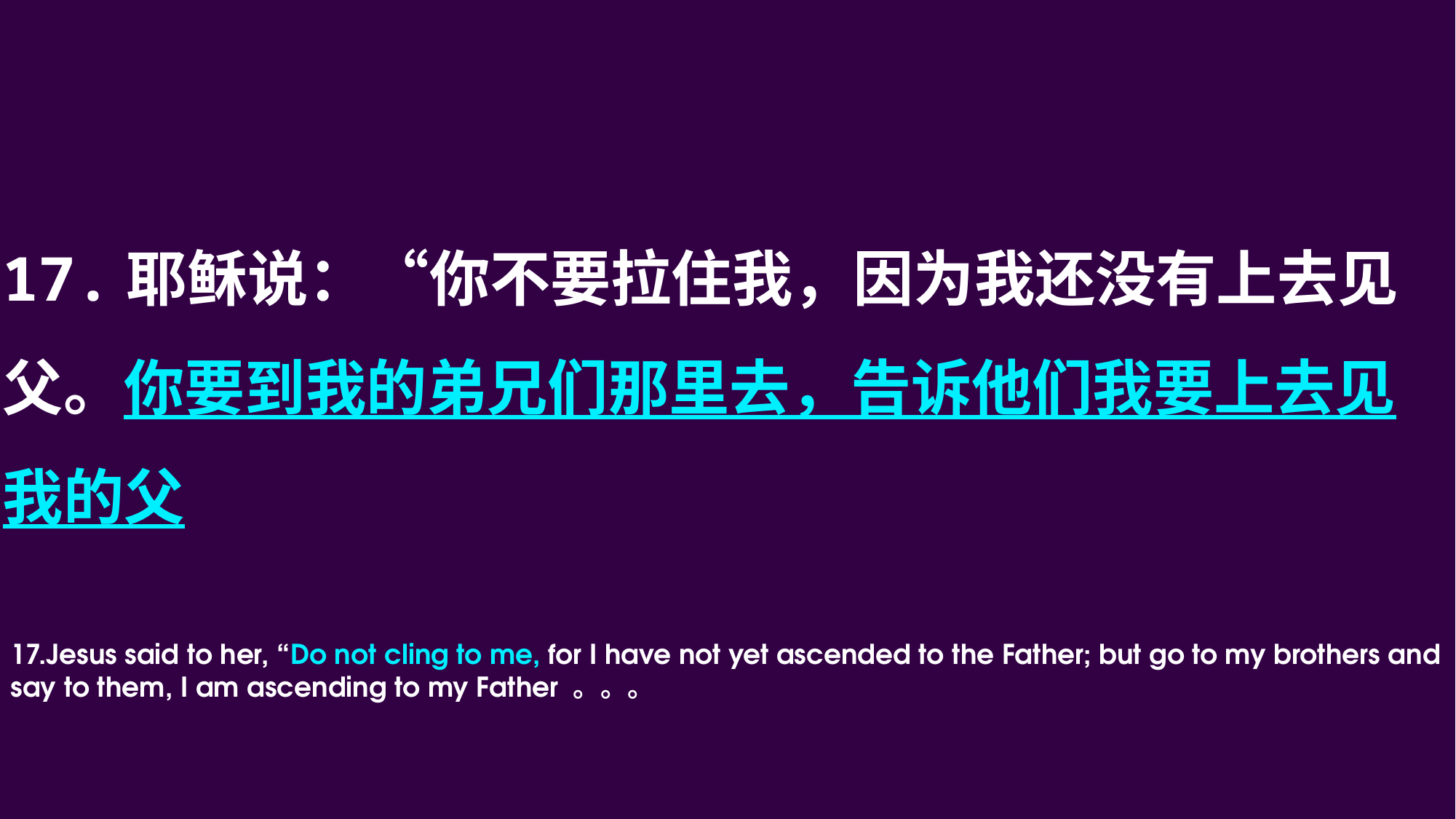

17.耶稣说：“你不要拉住我，因为我还没有上去见父。你要到我的弟兄们那里去，告诉他们我要上去见我的父

17.Jesus said to her, “Do not cling to me, for I have not yet ascended to the Father; but go to my brothers and say to them, I am ascending to my Father 。。。